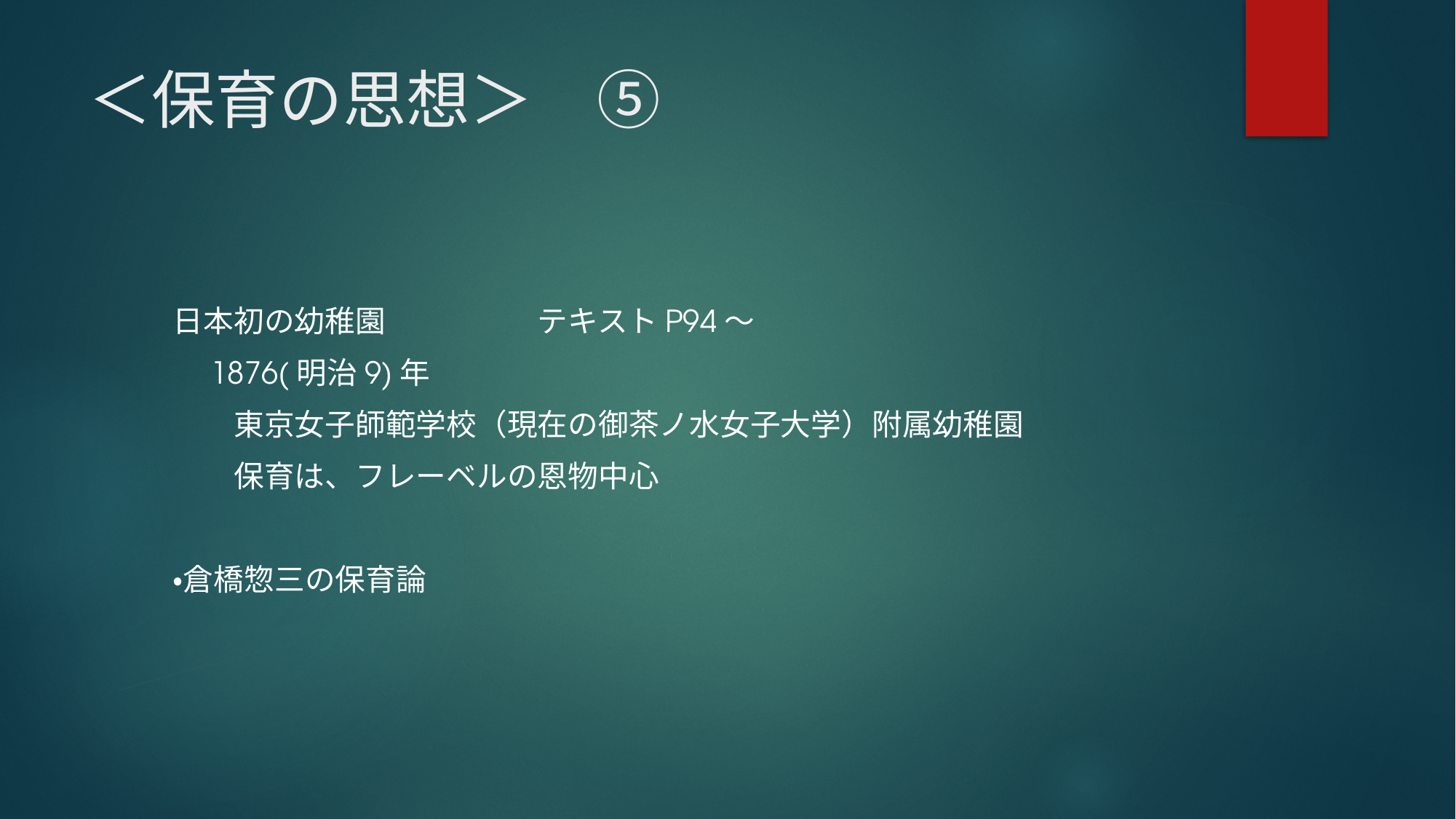

# ＜保育の思想＞　⑤

　日本初の幼稚園　　　　　テキストP94～
　　1876(明治9)年
　　　東京女子師範学校（現在の御茶ノ水女子大学）附属幼稚園
　　　保育は、フレーベルの恩物中心

　・倉橋惣三の保育論